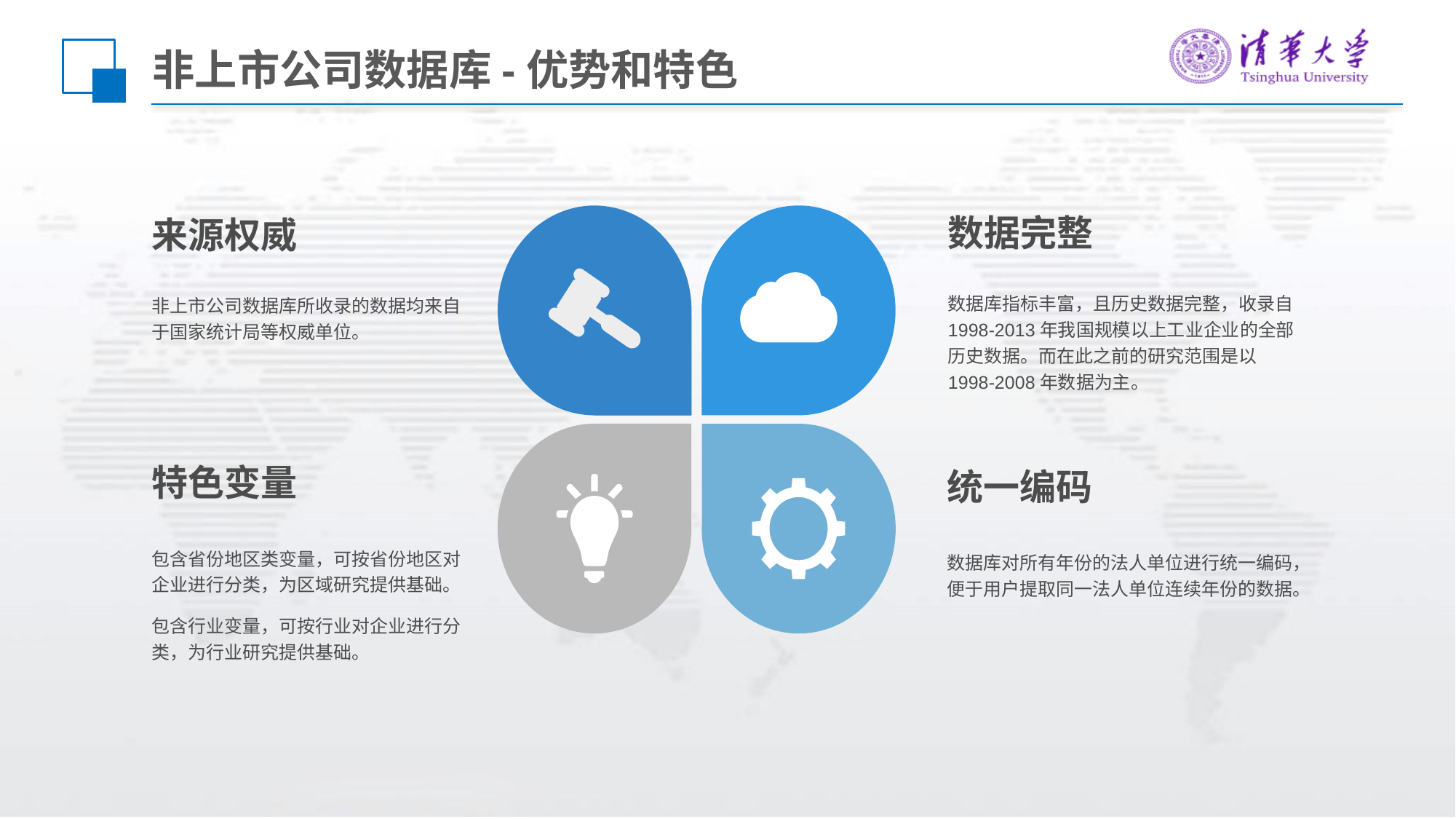

# 非上市公司数据库-优势和特色
数据完整
数据库指标丰富，且历史数据完整，收录自1998-2013年我国规模以上工业企业的全部历史数据。而在此之前的研究范围是以1998-2008年数据为主。
来源权威
非上市公司数据库所收录的数据均来自于国家统计局等权威单位。

特色变量
包含省份地区类变量，可按省份地区对企业进行分类，为区域研究提供基础。
包含行业变量，可按行业对企业进行分类，为行业研究提供基础。

统一编码
数据库对所有年份的法人单位进行统一编码，便于用户提取同一法人单位连续年份的数据。